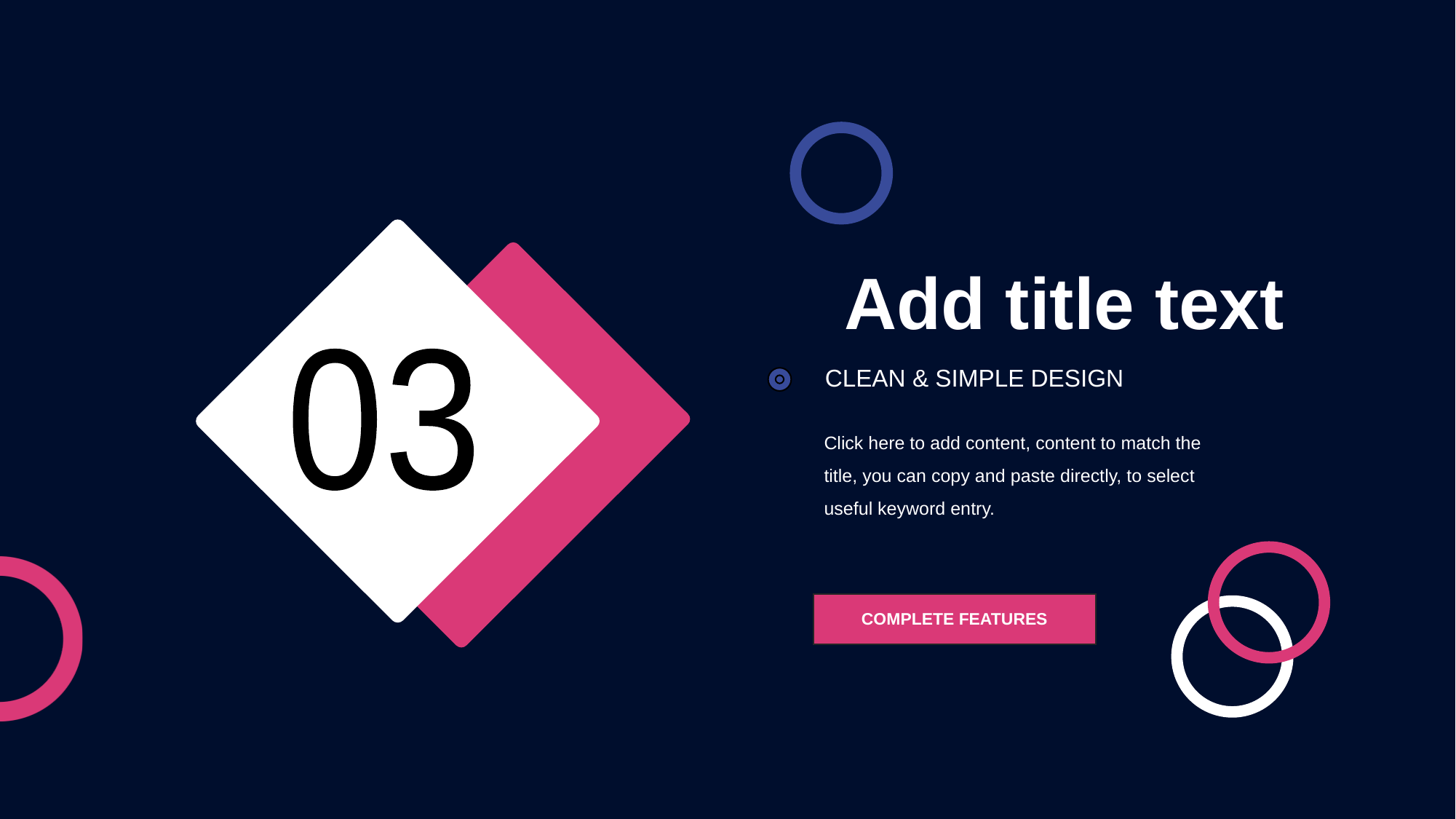

Add title text
03
CLEAN & SIMPLE DESIGN

Click here to add content, content to match the title, you can copy and paste directly, to select useful keyword entry.

COMPLETE FEATURES
PPT下载 http://www.1ppt.com/xiazai/